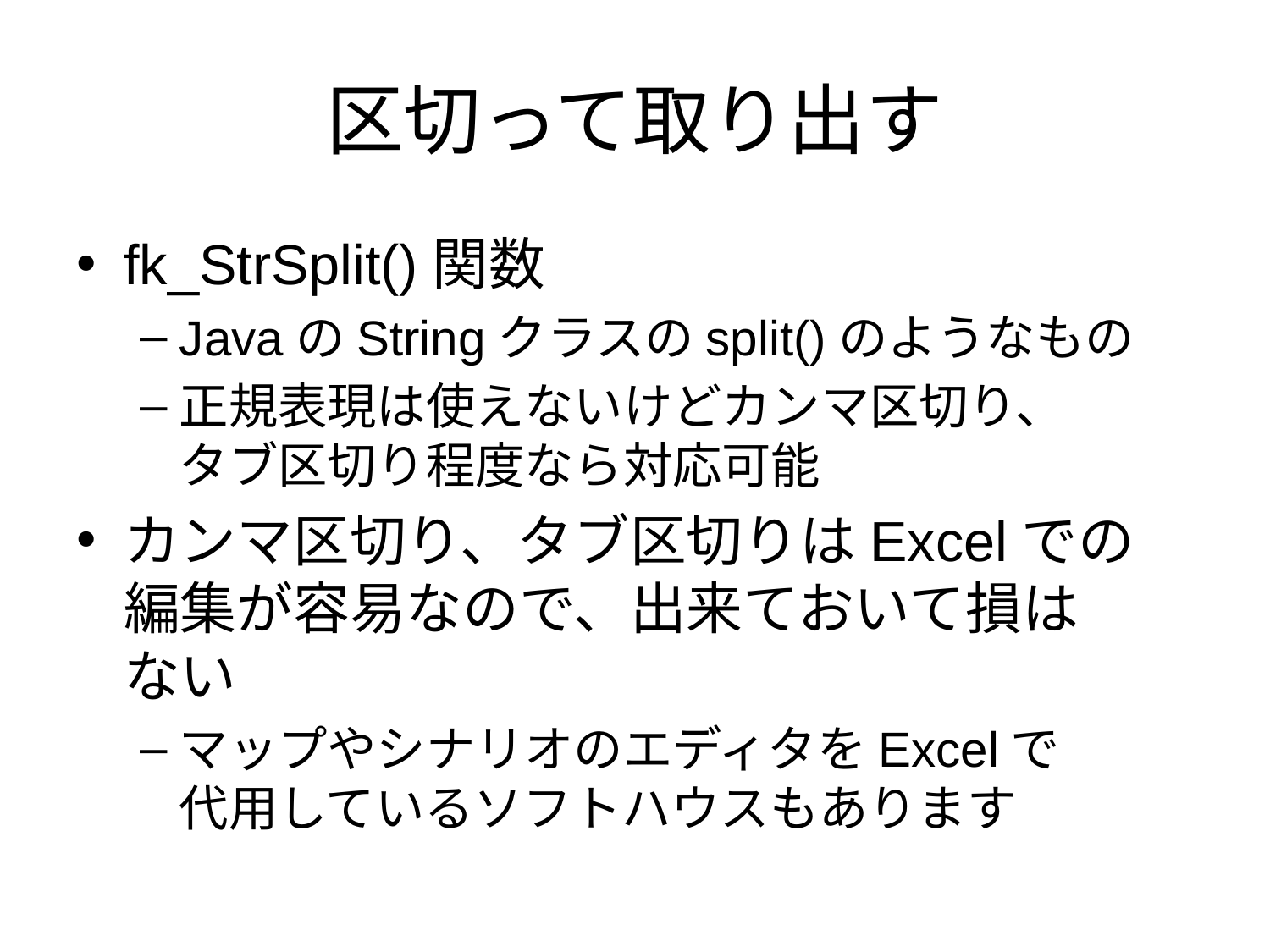

# 区切って取り出す
fk_StrSplit()関数
JavaのStringクラスのsplit()のようなもの
正規表現は使えないけどカンマ区切り、
タブ区切り程度なら対応可能
カンマ区切り、タブ区切りはExcelでの
編集が容易なので、出来ておいて損は
ない
マップやシナリオのエディタをExcelで
代用しているソフトハウスもあります